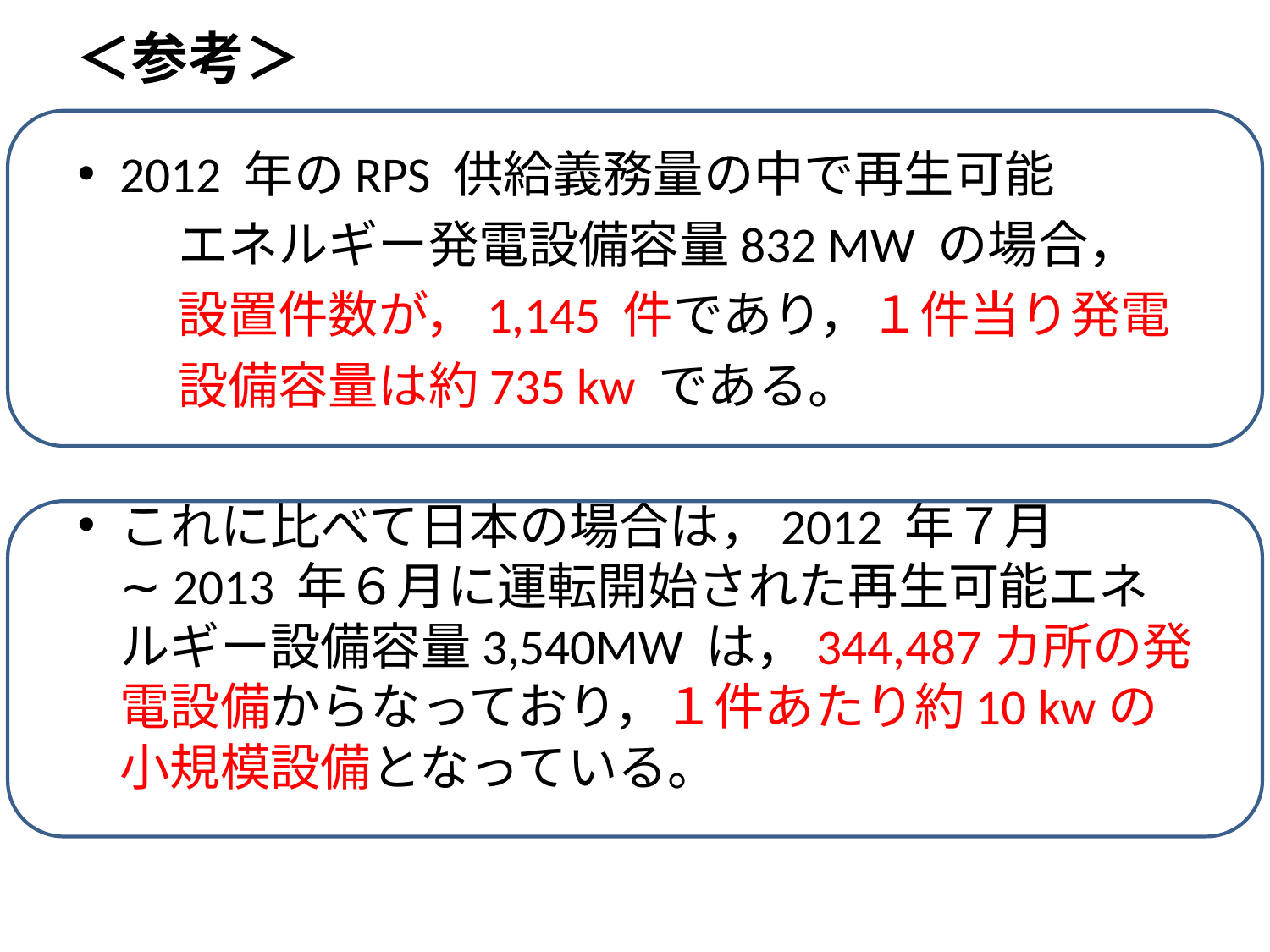

＜参考＞

2012 年のRPS 供給義務量の中で再生可能
　　エネルギー発電設備容量832 MW の場合，
　　設置件数が，1,145 件であり，１件当り発電
　　設備容量は約735 kw である。

これに比べて日本の場合は，2012 年７月∼2013 年６月に運転開始された再生可能エネルギー設備容量3,540MW は，344,487カ所の発電設備からなっており，１件あたり約10 kwの小規模設備となっている。